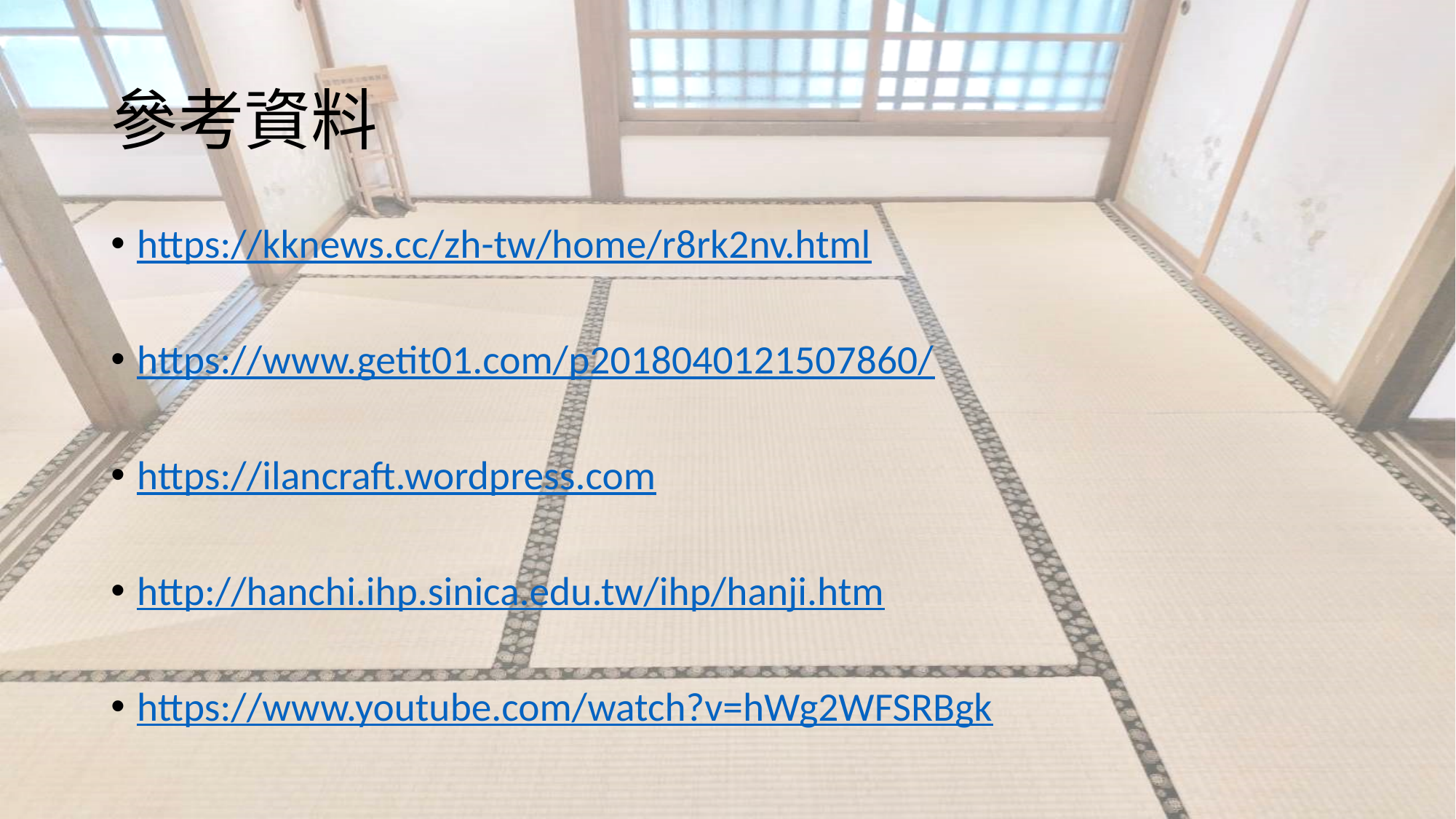

# 參考資料
https://kknews.cc/zh-tw/home/r8rk2nv.html

https://www.getit01.com/p2018040121507860/

https://ilancraft.wordpress.com

http://hanchi.ihp.sinica.edu.tw/ihp/hanji.htm

https://www.youtube.com/watch?v=hWg2WFSRBgk